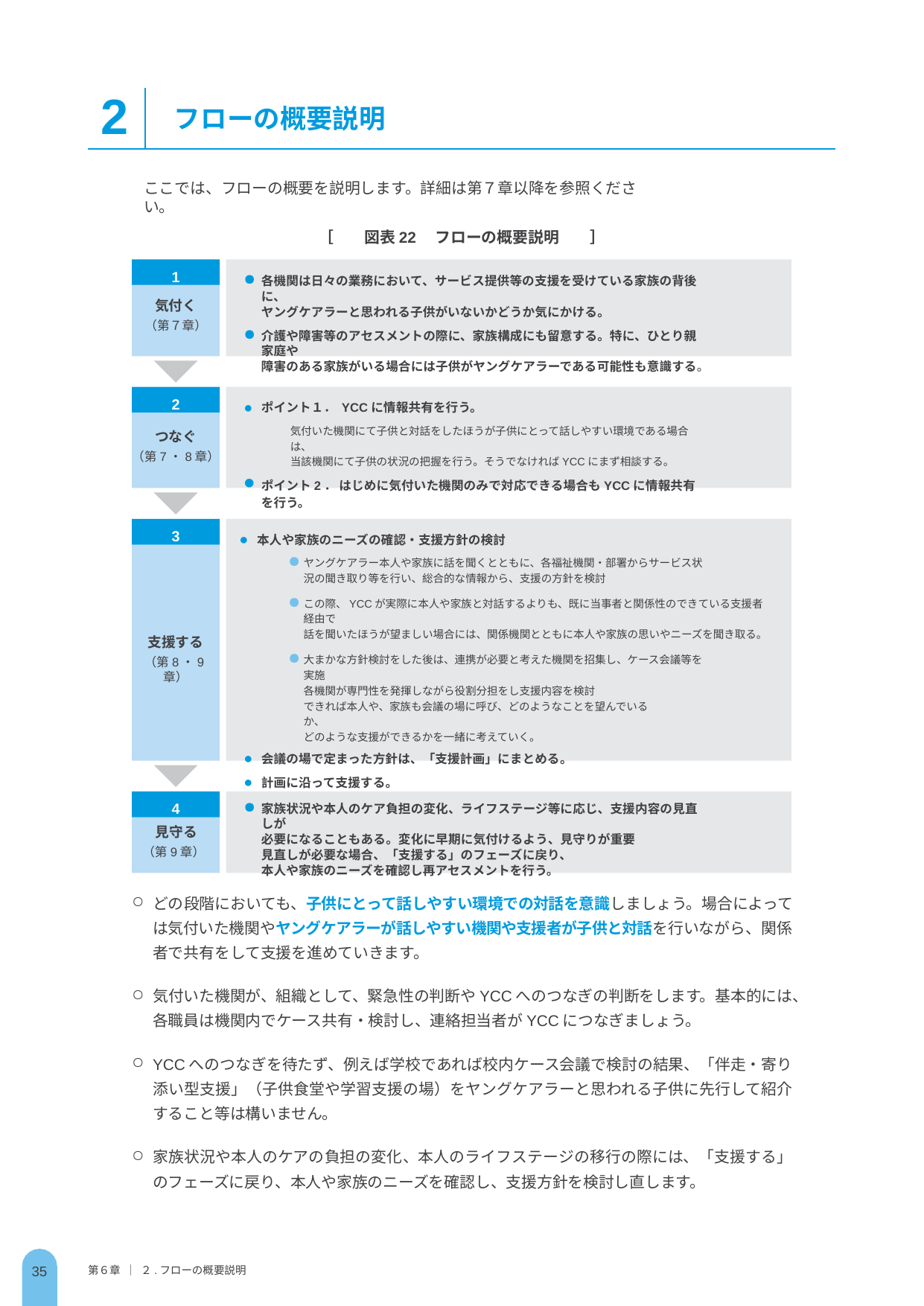

2

フローの概要説明
ここでは、フローの概要を説明します。詳細は第７章以降を参照ください。
［　　図表22　フローの概要説明　　］
1
各機関は日々の業務において、サービス提供等の支援を受けている家族の背後に、
ヤングケアラーと思われる子供がいないかどうか気にかける。
介護や障害等のアセスメントの際に、家族構成にも留意する。特に、ひとり親家庭や
障害のある家族がいる場合には子供がヤングケアラーである可能性も意識する。
気付く
（第７章）

2
ポイント１． YCCに情報共有を行う。
気付いた機関にて子供と対話をしたほうが子供にとって話しやすい環境である場合は、
当該機関にて子供の状況の把握を行う。そうでなければYCCにまず相談する。
ポイント2． はじめに気付いた機関のみで対応できる場合もYCCに情報共有を行う。

つなぐ
（第7・8章）

3
本人や家族のニーズの確認・支援方針の検討
ヤングケアラー本人や家族に話を聞くとともに、各福祉機関・部署からサービス状況の聞き取り等を行い、総合的な情報から、支援の方針を検討
この際、YCCが実際に本人や家族と対話するよりも、既に当事者と関係性のできている支援者経由で
話を聞いたほうが望ましい場合には、関係機関とともに本人や家族の思いやニーズを聞き取る。
大まかな方針検討をした後は、連携が必要と考えた機関を招集し、ケース会議等を実施
各機関が専門性を発揮しながら役割分担をし支援内容を検討
できれば本人や、家族も会議の場に呼び、どのようなことを望んでいるか、
どのような支援ができるかを一緒に考えていく。

会議の場で定まった方針は、「支援計画」にまとめる。
計画に沿って支援する。

支援する
（第8・9章）

家族状況や本人のケア負担の変化、ライフステージ等に応じ、支援内容の見直しが
必要になることもある。変化に早期に気付けるよう、見守りが重要
見直しが必要な場合、「支援する」のフェーズに戻り、
本人や家族のニーズを確認し再アセスメントを行う。
4
見守る
（第9章）
どの段階においても、子供にとって話しやすい環境での対話を意識しましょう。場合によっては気付いた機関やヤングケアラーが話しやすい機関や支援者が子供と対話を行いながら、関係者で共有をして支援を進めていきます。
気付いた機関が、組織として、緊急性の判断やYCCへのつなぎの判断をします。基本的には、各職員は機関内でケース共有・検討し、連絡担当者がYCCにつなぎましょう。
YCCへのつなぎを待たず、例えば学校であれば校内ケース会議で検討の結果、「伴走・寄り添い型支援」（子供食堂や学習支援の場）をヤングケアラーと思われる子供に先行して紹介すること等は構いません。
家族状況や本人のケアの負担の変化、本人のライフステージの移行の際には、「支援する」のフェーズに戻り、本人や家族のニーズを確認し、支援方針を検討し直します。

35
第６章  ｜  ２.フローの概要説明